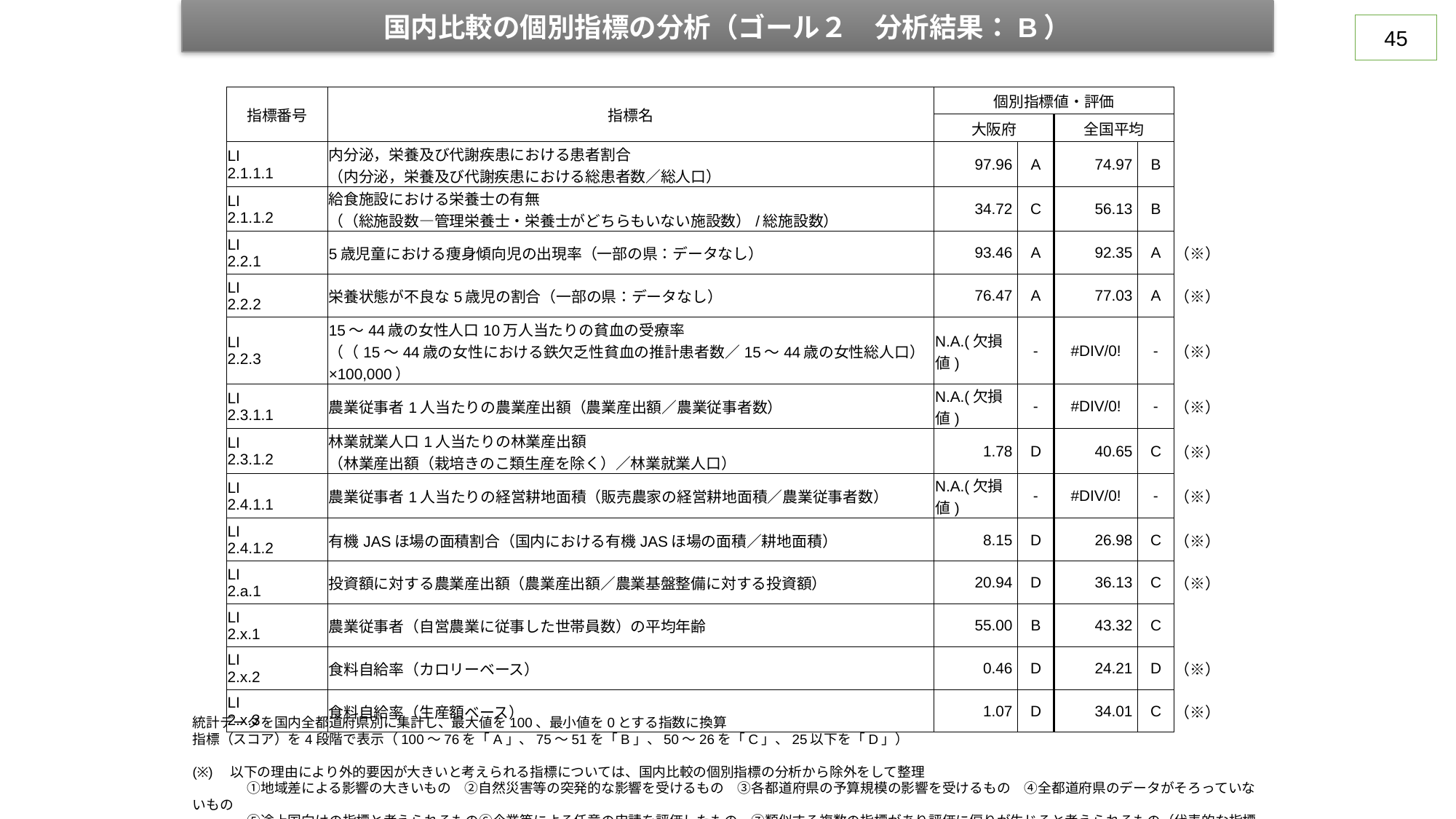

国内比較の個別指標の分析（ゴール２　分析結果：B）
45
| 指標番号 | 指標名 | 個別指標値・評価 |  |  |  |  |
| --- | --- | --- | --- | --- | --- | --- |
|  |  | 大阪府 |  | 全国平均 |  |  |
| LI 2.1.1.1 | 内分泌，栄養及び代謝疾患における患者割合 （内分泌，栄養及び代謝疾患における総患者数／総人口） | 97.96 | A | 74.97 | B |  |
| LI 2.1.1.2 | 給食施設における栄養士の有無 （（総施設数―管理栄養士・栄養士がどちらもいない施設数）/総施設数） | 34.72 | C | 56.13 | B |  |
| LI 2.2.1 | 5歳児童における痩身傾向児の出現率（一部の県：データなし） | 93.46 | A | 92.35 | A | （※） |
| LI 2.2.2 | 栄養状態が不良な5歳児の割合（一部の県：データなし） | 76.47 | A | 77.03 | A | （※） |
| LI 2.2.3 | 15～44歳の女性人口10万人当たりの貧血の受療率 （（15～44歳の女性における鉄欠乏性貧血の推計患者数／15～44歳の女性総人口）×100,000） | N.A.(欠損値) | ‐ | #DIV/0! | ‐ | （※） |
| LI 2.3.1.1 | 農業従事者1人当たりの農業産出額（農業産出額／農業従事者数） | N.A.(欠損値) | ‐ | #DIV/0! | ‐ | （※） |
| LI 2.3.1.2 | 林業就業人口1人当たりの林業産出額 （林業産出額（栽培きのこ類生産を除く）／林業就業人口） | 1.78 | D | 40.65 | C | （※） |
| LI 2.4.1.1 | 農業従事者1人当たりの経営耕地面積（販売農家の経営耕地面積／農業従事者数） | N.A.(欠損値) | ‐ | #DIV/0! | ‐ | （※） |
| LI 2.4.1.2 | 有機JASほ場の面積割合（国内における有機JASほ場の面積／耕地面積） | 8.15 | D | 26.98 | C | （※） |
| LI 2.a.1 | 投資額に対する農業産出額（農業産出額／農業基盤整備に対する投資額） | 20.94 | D | 36.13 | C | （※） |
| LI 2.x.1 | 農業従事者（自営農業に従事した世帯員数）の平均年齢 | 55.00 | B | 43.32 | C |  |
| LI 2.x.2 | 食料自給率（カロリーベース） | 0.46 | D | 24.21 | D | （※） |
| LI 2.x.3 | 食料自給率（生産額ベース） | 1.07 | D | 34.01 | C | （※） |
統計データを国内全都道府県別に集計し、最大値を100、最小値を0とする指数に換算
指標（スコア）を4段階で表示（100～76を「A」、75～51を「B」、50～26を「C」、25以下を「D」）

(※)　以下の理由により外的要因が大きいと考えられる指標については、国内比較の個別指標の分析から除外をして整理
　　　　①地域差による影響の大きいもの　②自然災害等の突発的な影響を受けるもの　③各都道府県の予算規模の影響を受けるもの　④全都道府県のデータがそろっていないもの
　　　　⑤途上国向けの指標と考えられるもの⑥企業等による任意の申請を評価したもの　⑦類似する複数の指標があり評価に偏りが生じると考えられるもの（代表的な指標で評価）